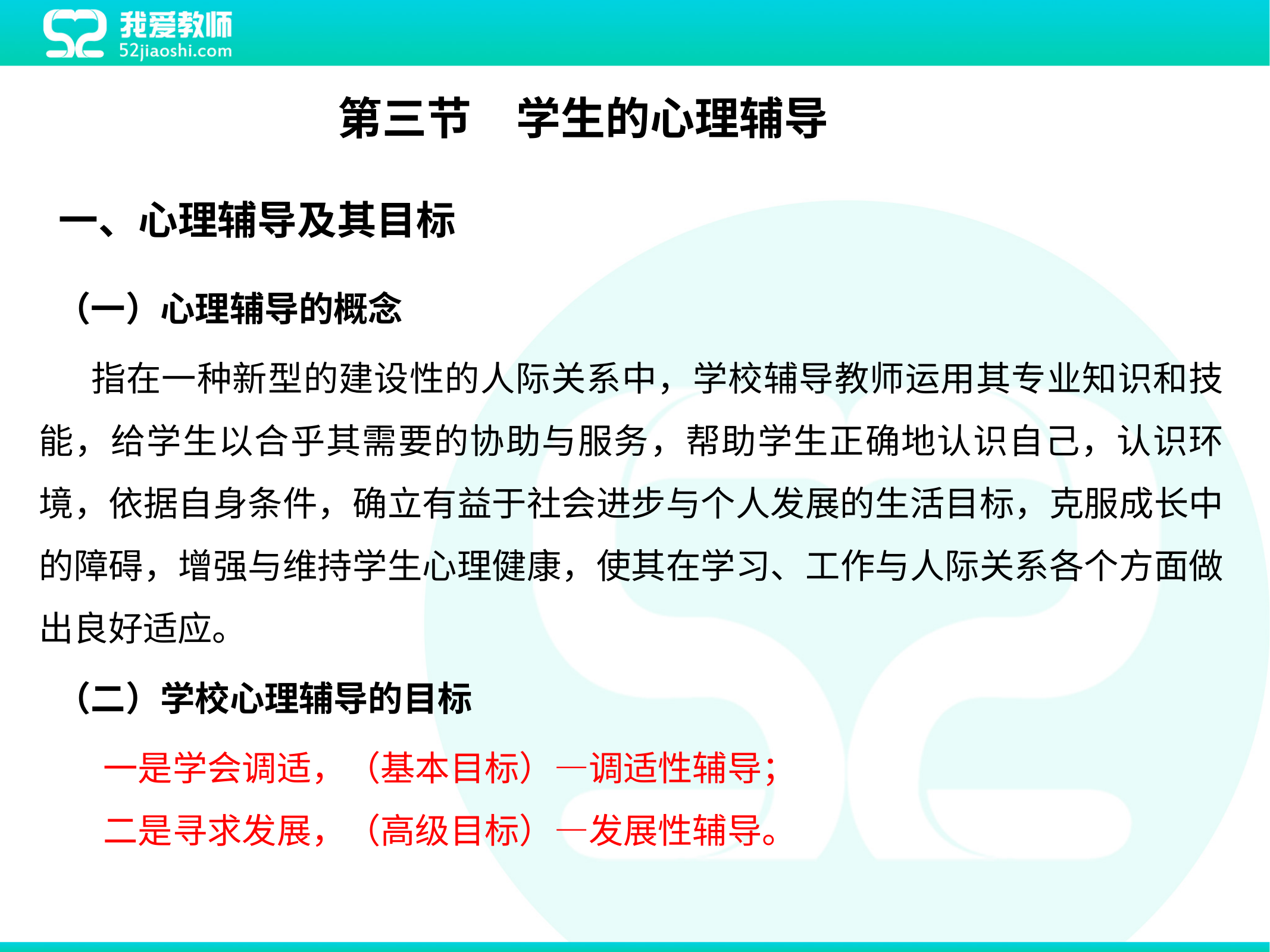

第三节　学生的心理辅导
一、心理辅导及其目标
（一）心理辅导的概念
  指在一种新型的建设性的人际关系中，学校辅导教师运用其专业知识和技能，给学生以合乎其需要的协助与服务，帮助学生正确地认识自己，认识环境，依据自身条件，确立有益于社会进步与个人发展的生活目标，克服成长中的障碍，增强与维持学生心理健康，使其在学习、工作与人际关系各个方面做出良好适应。
（二）学校心理辅导的目标
     一是学会调适，（基本目标）—调适性辅导；
     二是寻求发展，（高级目标）—发展性辅导。